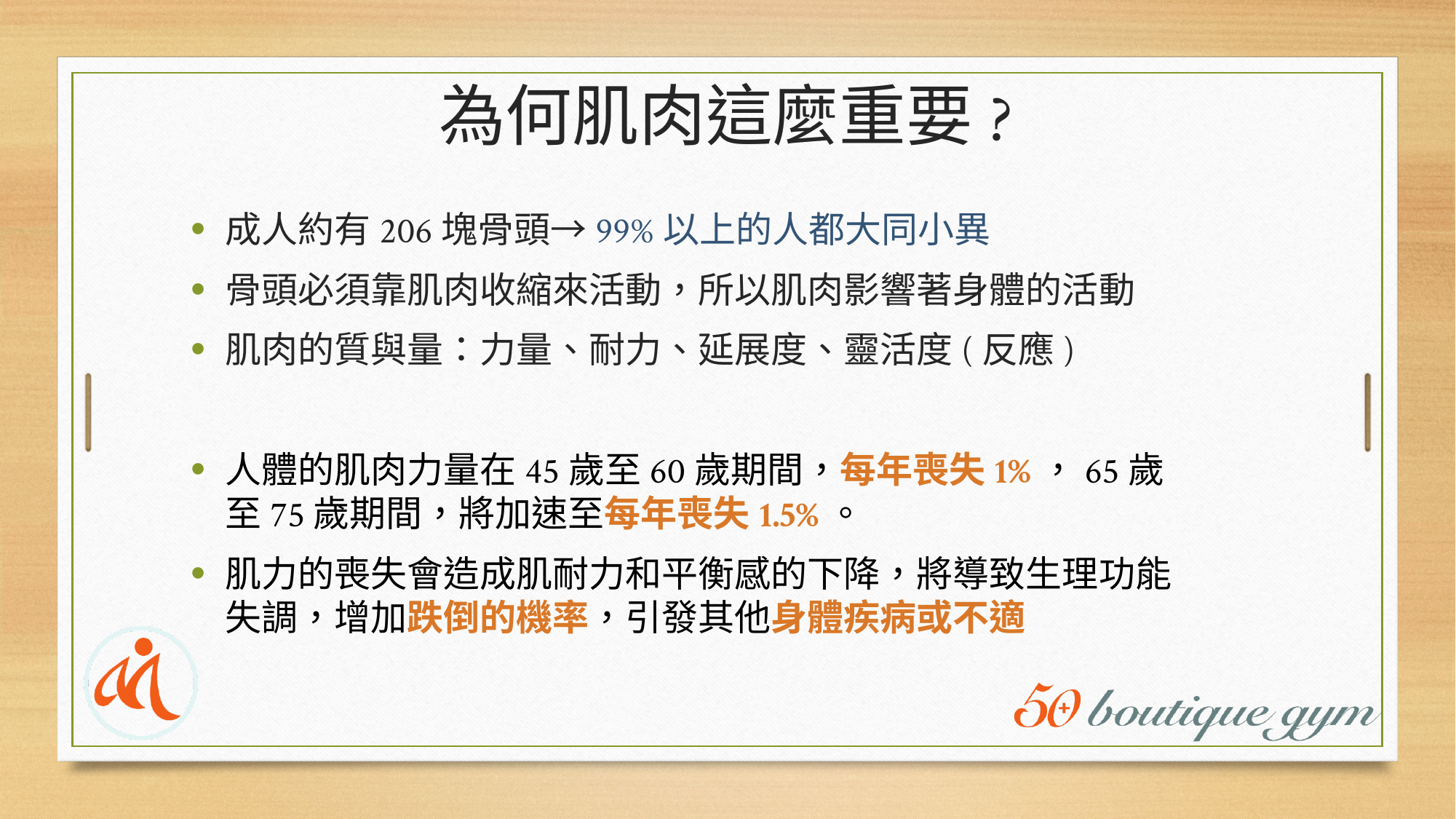

為何肌肉這麼重要?
成人約有206塊骨頭→99%以上的人都大同小異
骨頭必須靠肌肉收縮來活動，所以肌肉影響著身體的活動
肌肉的質與量：力量、耐力、延展度、靈活度(反應)

人體的肌肉力量在45歲至60歲期間，每年喪失1%，65歲至75歲期間，將加速至每年喪失1.5%。
肌力的喪失會造成肌耐力和平衡感的下降，將導致生理功能失調，增加跌倒的機率，引發其他身體疾病或不適